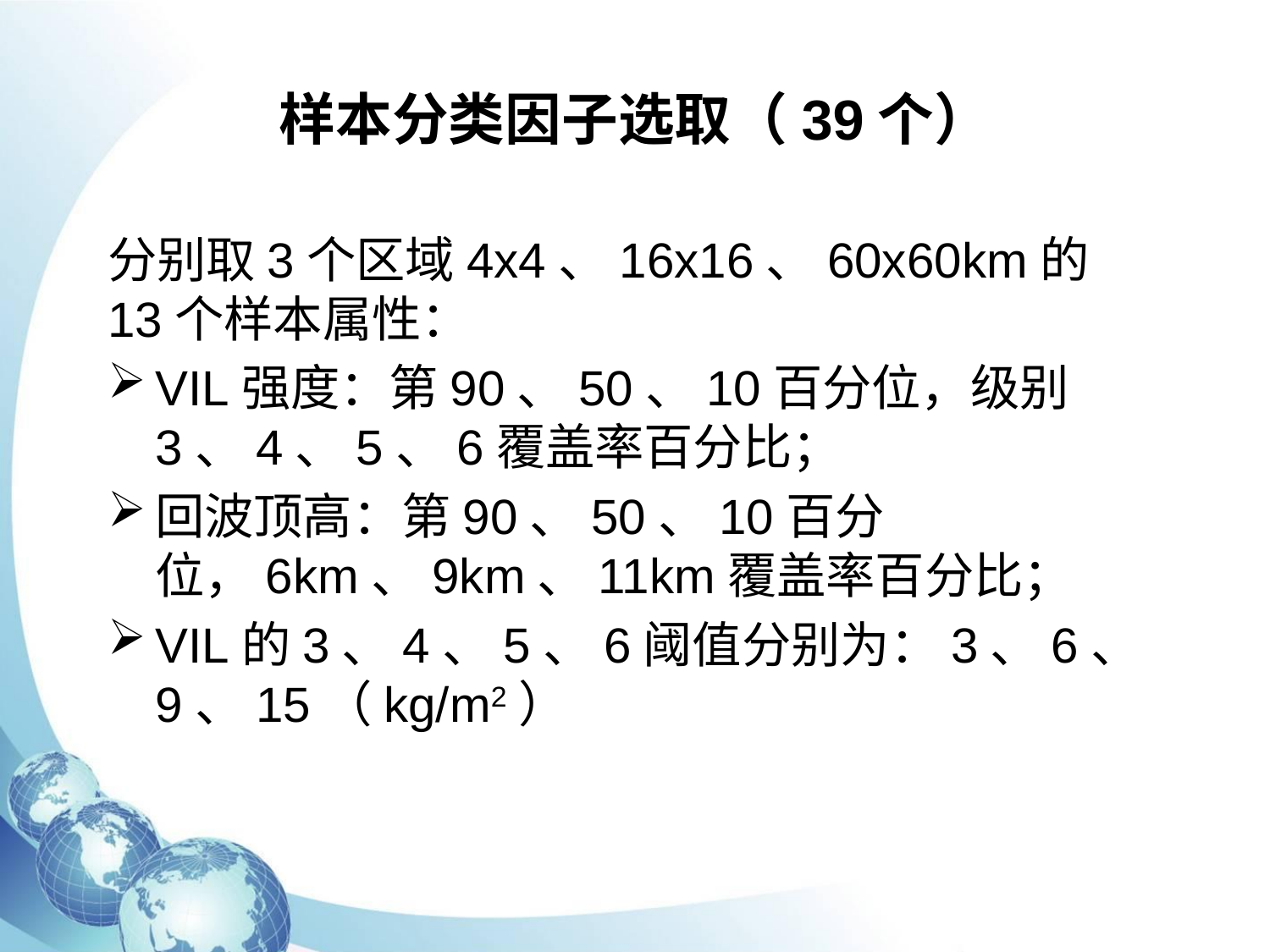

# 样本分类因子选取（39个）
分别取3个区域4x4、16x16、60x60km的13个样本属性：
VIL强度：第90、50、10百分位，级别3、4、5、6覆盖率百分比；
回波顶高：第90、50、10百分位，6km、9km、11km覆盖率百分比；
VIL的3、4、5、6阈值分别为：3、6、9、15（kg/m2）